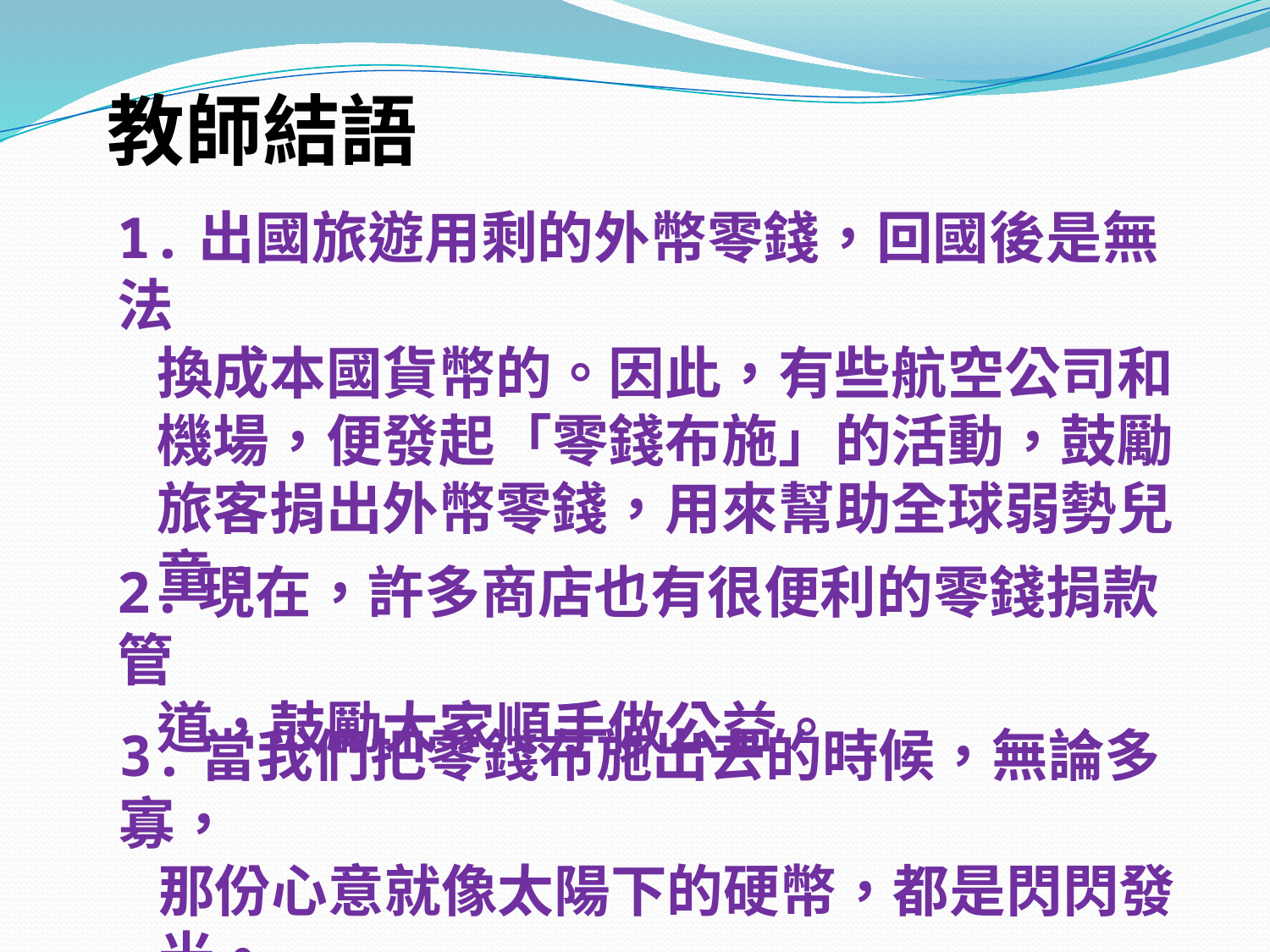

教師結語
1.出國旅遊用剩的外幣零錢，回國後是無法
  換成本國貨幣的。因此，有些航空公司和
  機場，便發起「零錢布施」的活動，鼓勵
  旅客捐出外幣零錢，用來幫助全球弱勢兒
  童。
2.現在，許多商店也有很便利的零錢捐款管
  道，鼓勵大家順手做公益。
3.當我們把零錢布施出去的時候，無論多寡，
  那份心意就像太陽下的硬幣，都是閃閃發
  光。